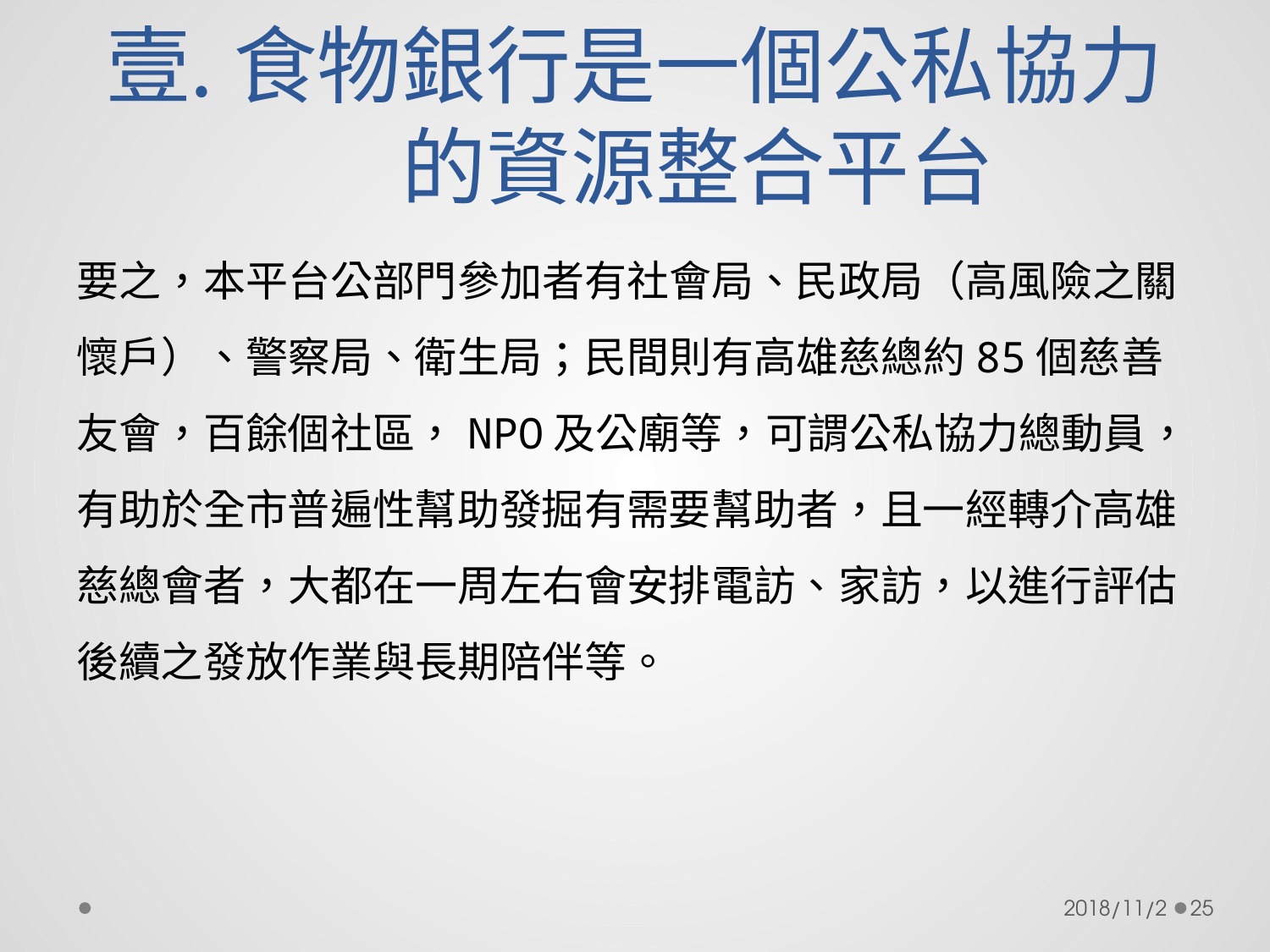

# 食物銀行是一個公私協力的資源整合平台
要之，本平台公部門參加者有社會局、民政局（高風險之關懷戶）、警察局、衛生局；民間則有高雄慈總約85個慈善友會，百餘個社區，NPO及公廟等，可謂公私協力總動員，有助於全市普遍性幫助發掘有需要幫助者，且一經轉介高雄慈總會者，大都在一周左右會安排電訪、家訪，以進行評估後續之發放作業與長期陪伴等。
2018/11/2
25